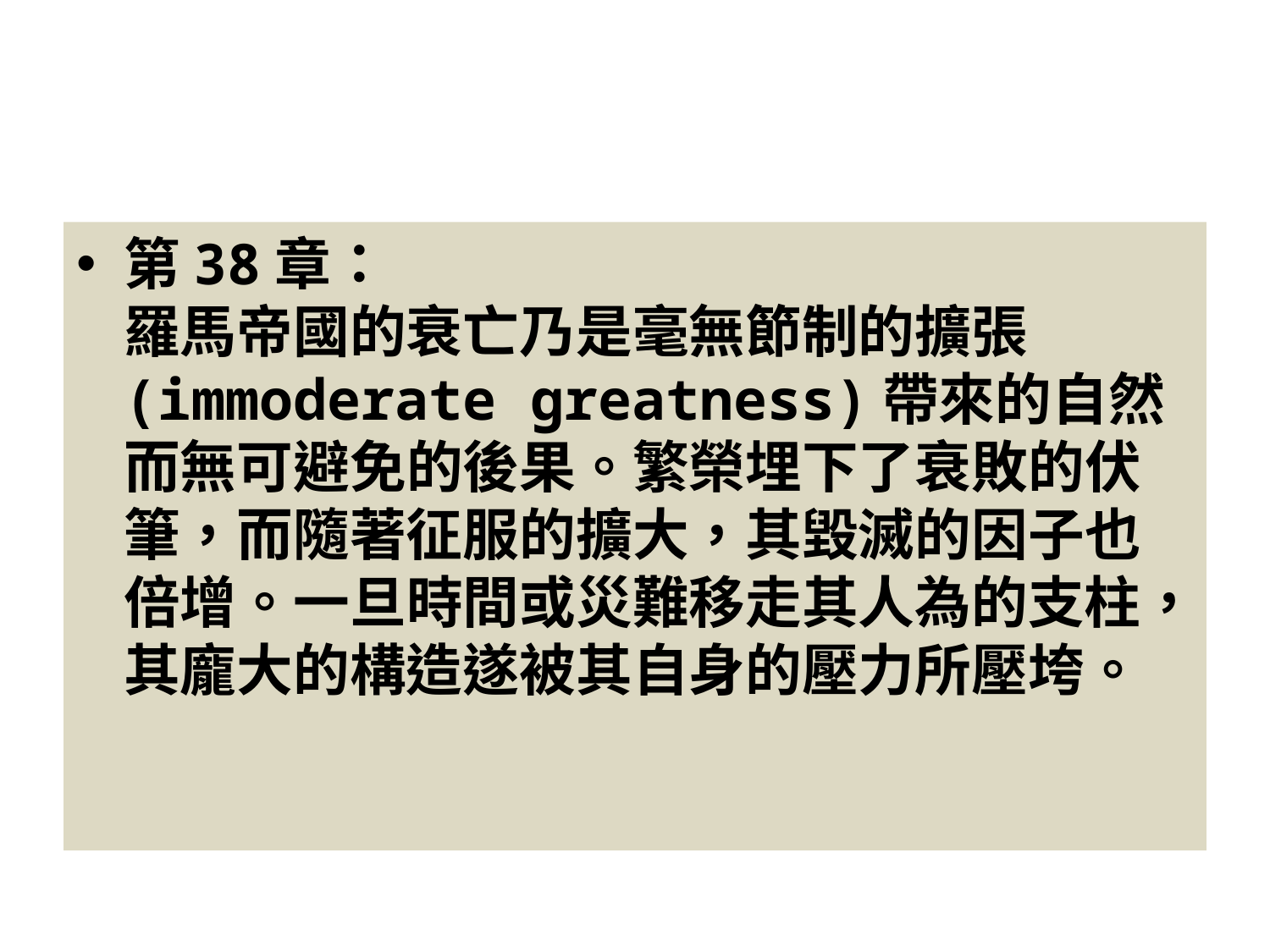

#
第38章：
羅馬帝國的衰亡乃是毫無節制的擴張(immoderate greatness)帶來的自然而無可避免的後果。繁榮埋下了衰敗的伏筆，而隨著征服的擴大，其毀滅的因子也倍增。一旦時間或災難移走其人為的支柱，其龐大的構造遂被其自身的壓力所壓垮。